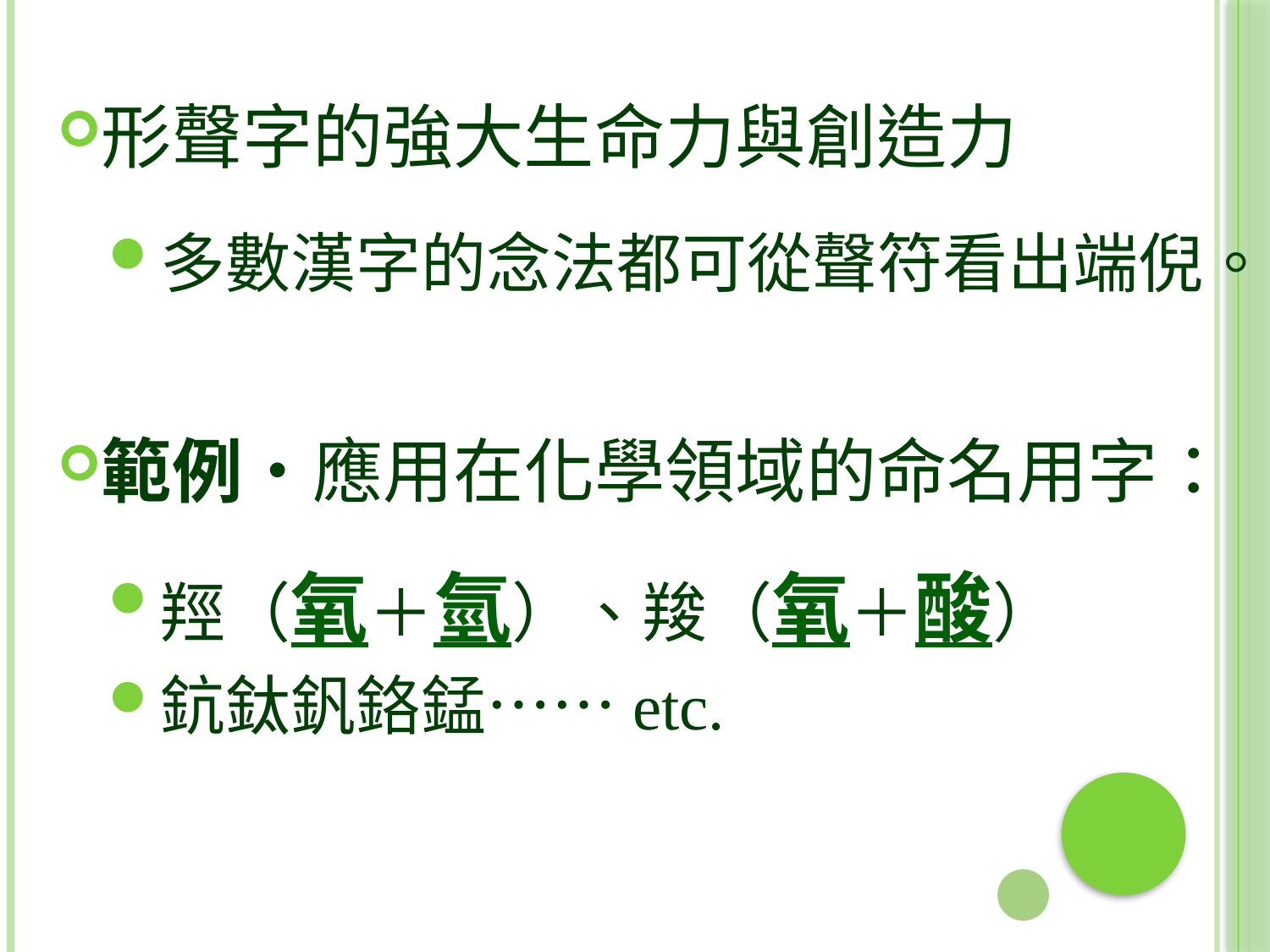

形聲字的強大生命力與創造力
多數漢字的念法都可從聲符看出端倪。

範例‧應用在化學領域的命名用字：
羥（氧＋氫）、羧（氧＋酸）
鈧鈦釩鉻錳……etc.